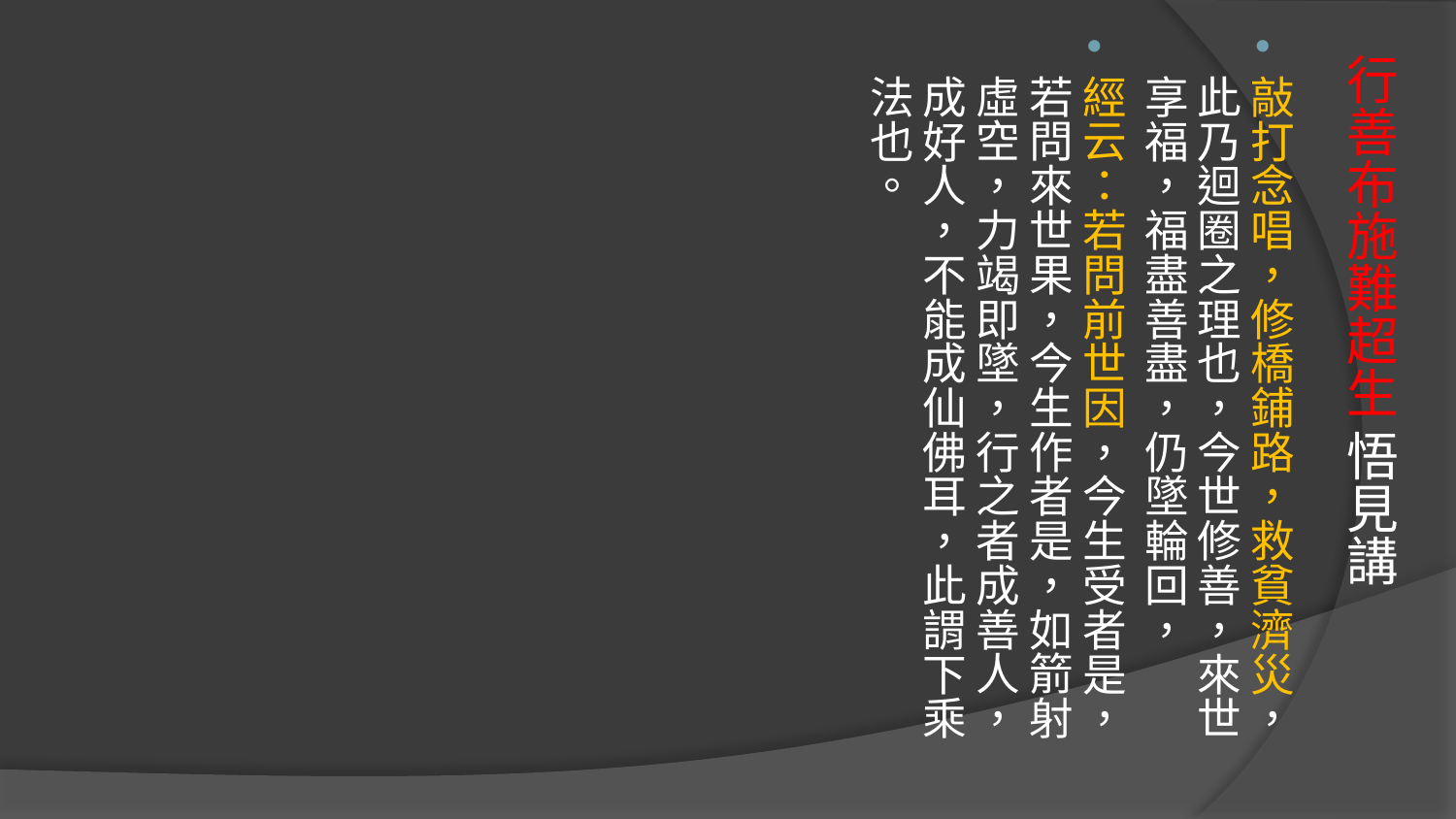

敲打念唱，修橋鋪路，救貧濟災，此乃迴圈之理也，今世修善，來世享福，福盡善盡，仍墜輪回，
經云：若問前世因，今生受者是，若問來世果，今生作者是，如箭射虛空，力竭即墜，行之者成善人，成好人，不能成仙佛耳，此謂下乘法也。

# 行善布施難超生 悟見講